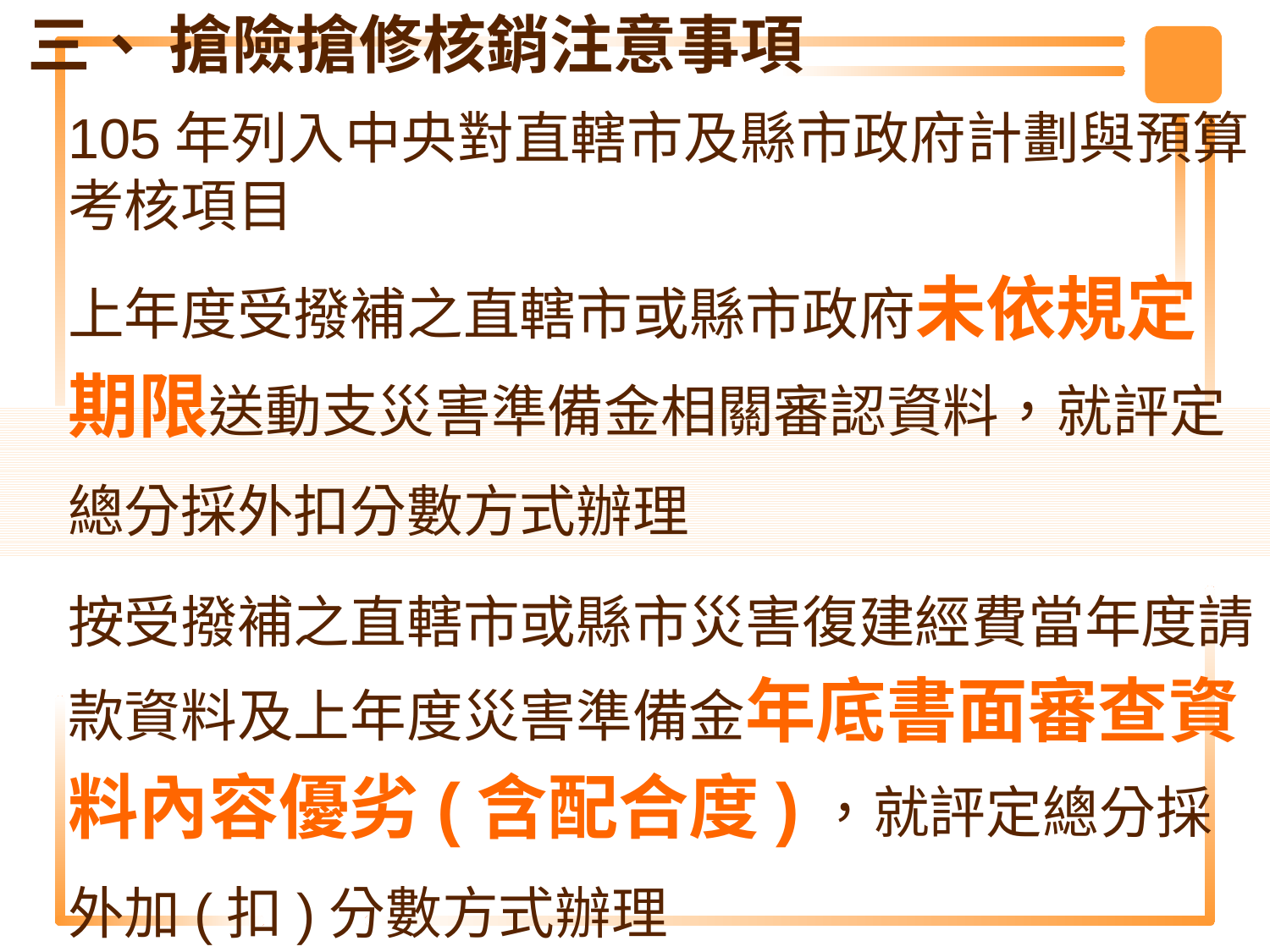

# 三、 搶險搶修核銷注意事項
105年列入中央對直轄市及縣市政府計劃與預算考核項目
上年度受撥補之直轄市或縣市政府未依規定期限送動支災害準備金相關審認資料，就評定總分採外扣分數方式辦理
按受撥補之直轄市或縣市災害復建經費當年度請款資料及上年度災害準備金年底書面審查資料內容優劣(含配合度)，就評定總分採外加(扣)分數方式辦理